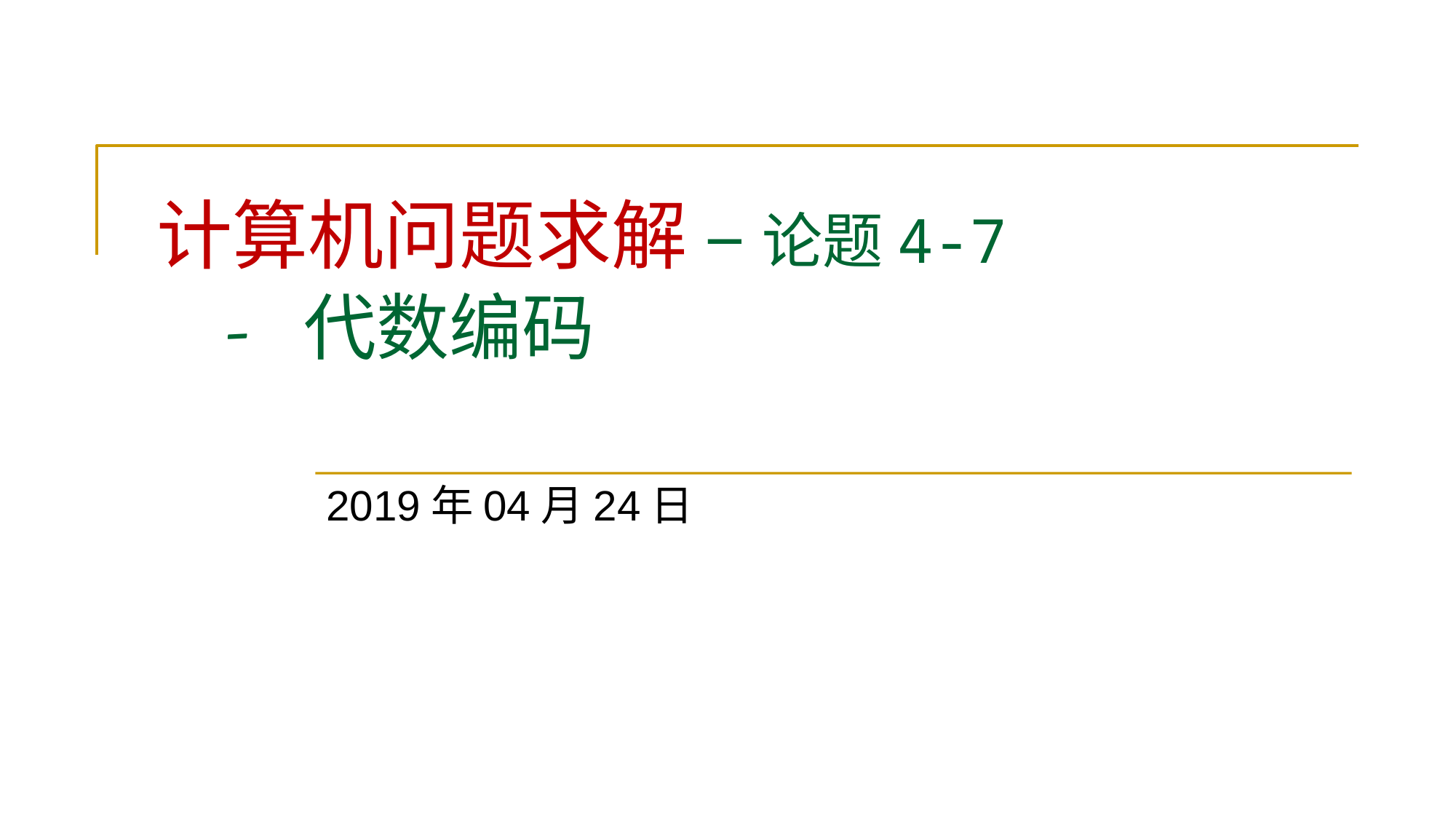

# 计算机问题求解 – 论题4-7 -  代数编码
2019年04月24日